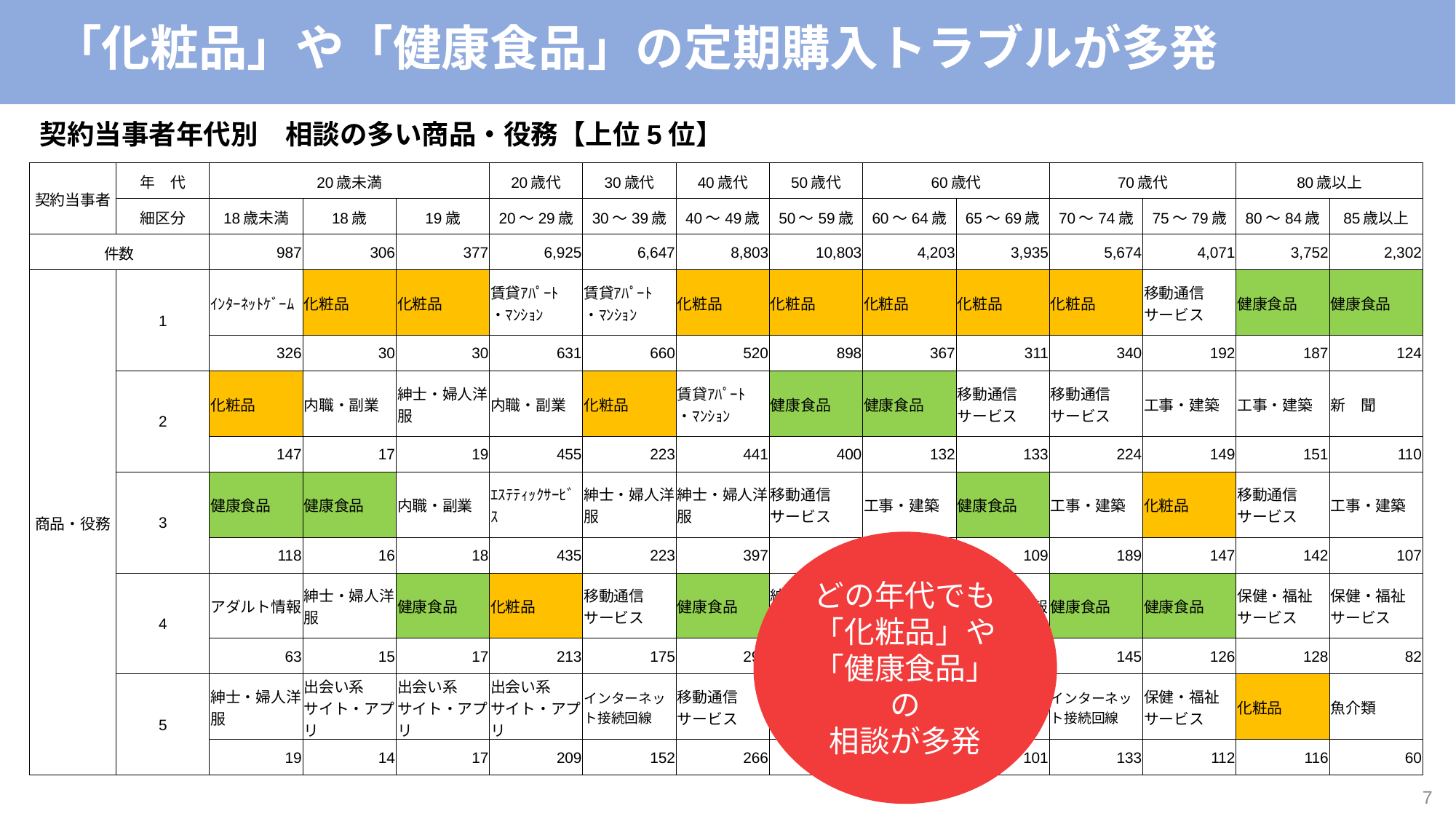

「化粧品」や「健康食品」の定期購入トラブルが多発
契約当事者年代別　相談の多い商品・役務【上位5位】
| 契約当事者 | 年　代 | 20歳未満 |  |  | 20歳代 | 30歳代 | 40歳代 | 50歳代 | 60歳代 |  | 70歳代 |  | 80歳以上 |  |
| --- | --- | --- | --- | --- | --- | --- | --- | --- | --- | --- | --- | --- | --- | --- |
|  | 細区分 | 18歳未満 | 18歳 | 19歳 | 20～29歳 | 30～39歳 | 40～49歳 | 50～59歳 | 60～64歳 | 65～69歳 | 70～74歳 | 75～79歳 | 80～84歳 | 85歳以上 |
| 件数 |  | 987 | 306 | 377 | 6,925 | 6,647 | 8,803 | 10,803 | 4,203 | 3,935 | 5,674 | 4,071 | 3,752 | 2,302 |
| 商品・役務 | 1 | ｲﾝﾀｰﾈｯﾄｹﾞｰﾑ | 化粧品 | 化粧品 | 賃貸ｱﾊﾟｰﾄ ・ﾏﾝｼｮﾝ | 賃貸ｱﾊﾟｰﾄ ・ﾏﾝｼｮﾝ | 化粧品 | 化粧品 | 化粧品 | 化粧品 | 化粧品 | 移動通信 サービス | 健康食品 | 健康食品 |
|  |  | 326 | 30 | 30 | 631 | 660 | 520 | 898 | 367 | 311 | 340 | 192 | 187 | 124 |
|  | 2 | 化粧品 | 内職・副業 | 紳士・婦人洋服 | 内職・副業 | 化粧品 | 賃貸ｱﾊﾟｰﾄ ・ﾏﾝｼｮﾝ | 健康食品 | 健康食品 | 移動通信 サービス | 移動通信 サービス | 工事・建築 | 工事・建築 | 新　聞 |
|  |  | 147 | 17 | 19 | 455 | 223 | 441 | 400 | 132 | 133 | 224 | 149 | 151 | 110 |
|  | 3 | 健康食品 | 健康食品 | 内職・副業 | ｴｽﾃﾃｨｯｸｻｰﾋﾞｽ | 紳士・婦人洋服 | 紳士・婦人洋服 | 移動通信 サービス | 工事・建築 | 健康食品 | 工事・建築 | 化粧品 | 移動通信 サービス | 工事・建築 |
|  |  | 118 | 16 | 18 | 435 | 223 | 397 | 347 | 131 | 109 | 189 | 147 | 142 | 107 |
|  | 4 | アダルト情報 | 紳士・婦人洋服 | 健康食品 | 化粧品 | 移動通信 サービス | 健康食品 | 紳士・婦人洋服 | 移動通信 サービス | アダルト情報 | 健康食品 | 健康食品 | 保健・福祉サービス | 保健・福祉サービス |
|  |  | 63 | 15 | 17 | 213 | 175 | 293 | 338 | 110 | 108 | 145 | 126 | 128 | 82 |
|  | 5 | 紳士・婦人洋服 | 出会い系 サイト・アプリ | 出会い系 サイト・アプリ | 出会い系 サイト・アプリ | インターネット接続回線 | 移動通信 サービス | 賃貸ｱﾊﾟｰﾄ ・ﾏﾝｼｮﾝ | 賃貸ｱﾊﾟｰﾄ ・ﾏﾝｼｮﾝ | インターネット接続回線 | インターネット接続回線 | 保健・福祉サービス | 化粧品 | 魚介類 |
|  |  | 19 | 14 | 17 | 209 | 152 | 266 | 337 | 109 | 101 | 133 | 112 | 116 | 60 |
どの年代でも
「化粧品」や「健康食品」の
相談が多発
7